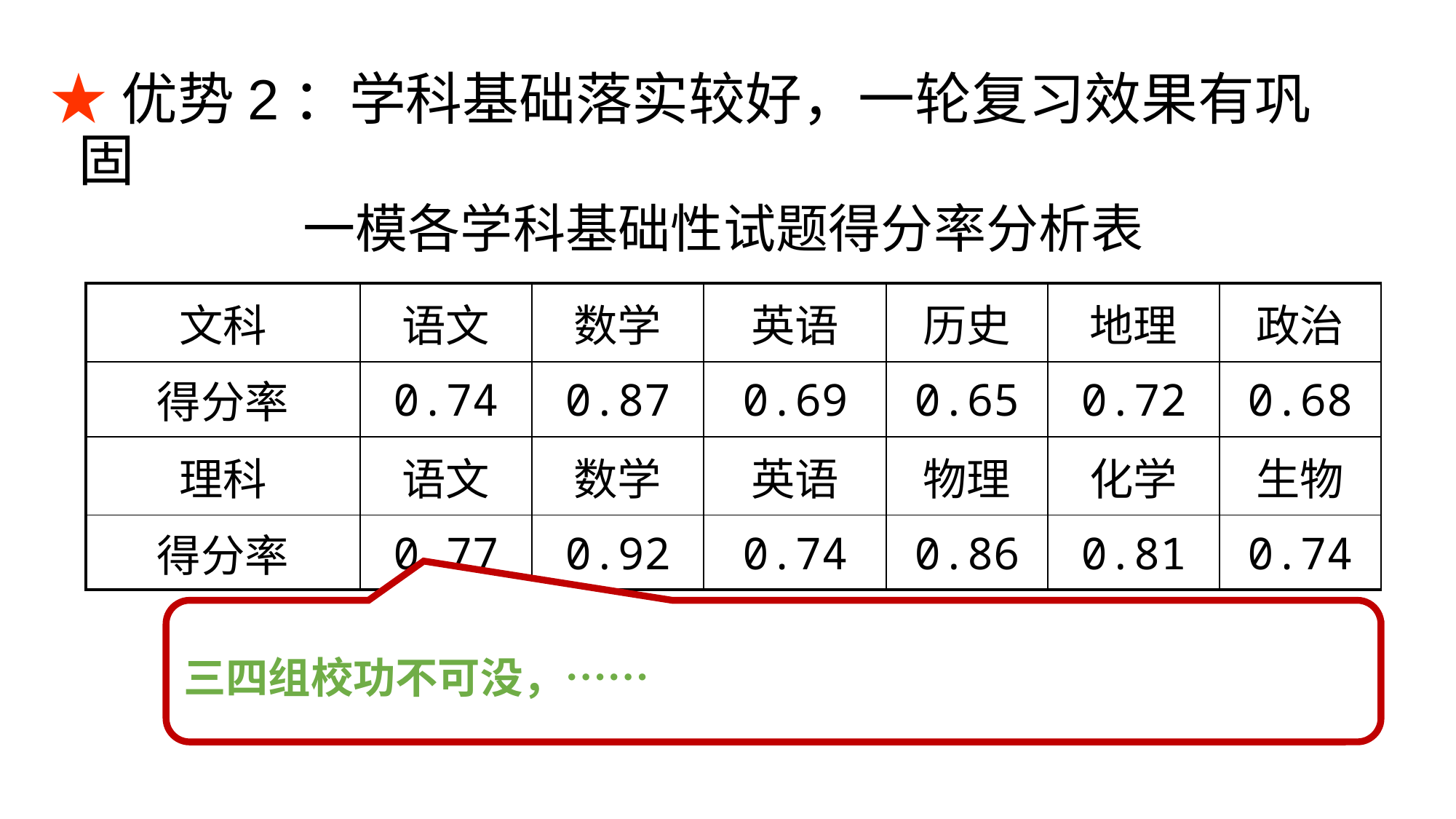

★优势2：学科基础落实较好，一轮复习效果有巩固

一模各学科基础性试题得分率分析表
| 文科 | 语文 | 数学 | 英语 | 历史 | 地理 | 政治 |
| --- | --- | --- | --- | --- | --- | --- |
| 得分率 | 0.74 | 0.87 | 0.69 | 0.65 | 0.72 | 0.68 |
| 理科 | 语文 | 数学 | 英语 | 物理 | 化学 | 生物 |
| 得分率 | 0.77 | 0.92 | 0.74 | 0.86 | 0.81 | 0.74 |
三四组校功不可没，……